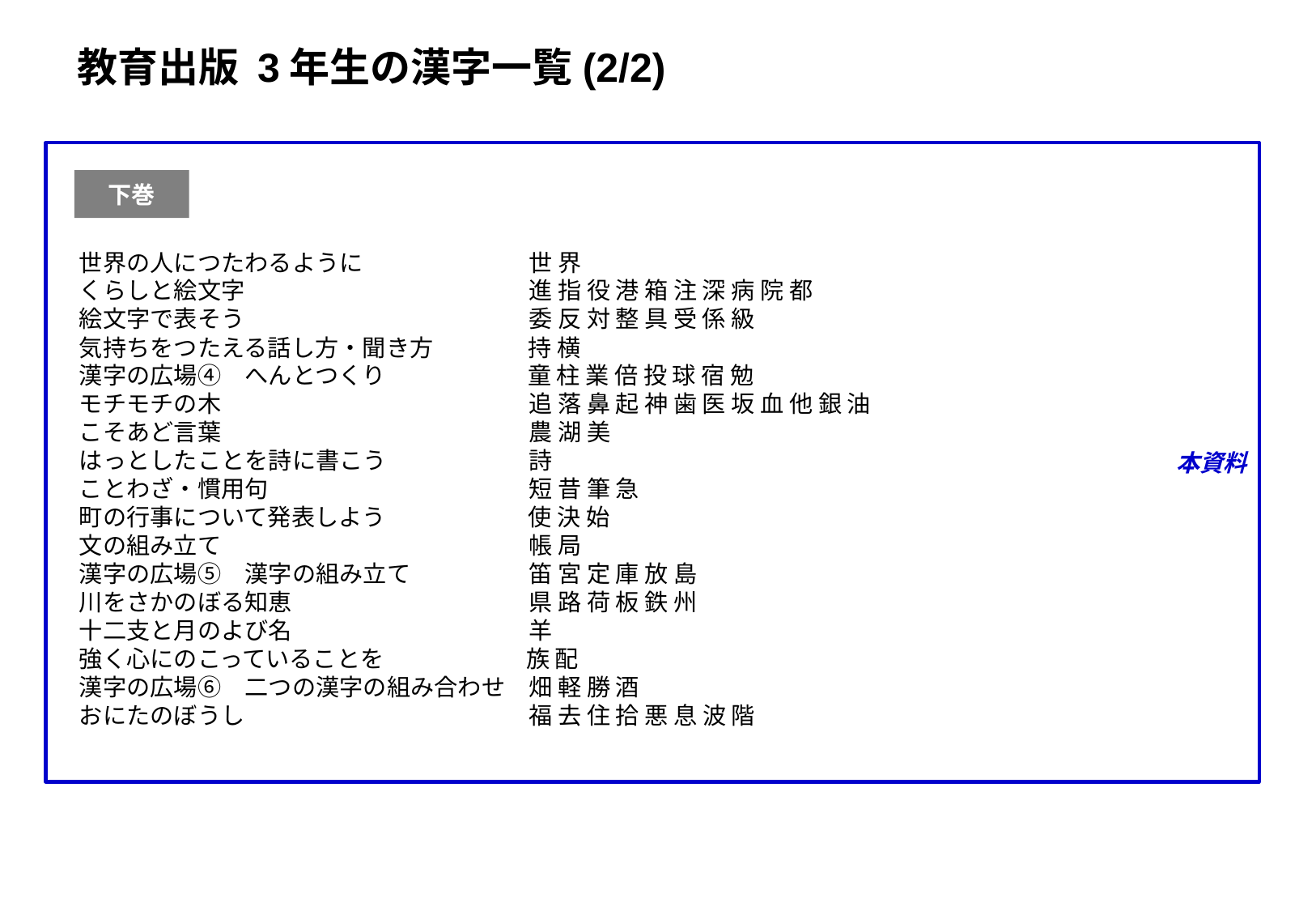

教育出版 3年生の漢字一覧(2/2)
本資料
下巻

世界の人につたわるように　　　　　　　世 界
くらしと絵文字　　　　　　　　　　　　進 指 役 港 箱 注 深 病 院 都
絵文字で表そう　　　　　　　　　　　　委 反 対 整 具 受 係 級
気持ちをつたえる話し方・聞き方　　　　持 横
漢字の広場④　へんとつくり　　　　　　童 柱 業 倍 投 球 宿 勉
モチモチの木　　　　　　　　　　　　　追 落 鼻 起 神 歯 医 坂 血 他 銀 油
こそあど言葉　　　　　　　　　　　　　農 湖 美
はっとしたことを詩に書こう　　　　　　詩
ことわざ・慣用句　　　　　　　　　　　短 昔 筆 急
町の行事について発表しよう　　　　　　使 決 始
文の組み立て　　　　　　　　　　　　　帳 局
漢字の広場⑤　漢字の組み立て　　　　　笛 宮 定 庫 放 島
川をさかのぼる知恵　　　　　　　　　　県 路 荷 板 鉄 州
十二支と月のよび名　　　　　　　　　　羊
強く心にのこっていることを　　　　　　族 配
漢字の広場⑥　二つの漢字の組み合わせ　畑 軽 勝 酒
おにたのぼうし　　　　　　　　　　　　福 去 住 拾 悪 息 波 階